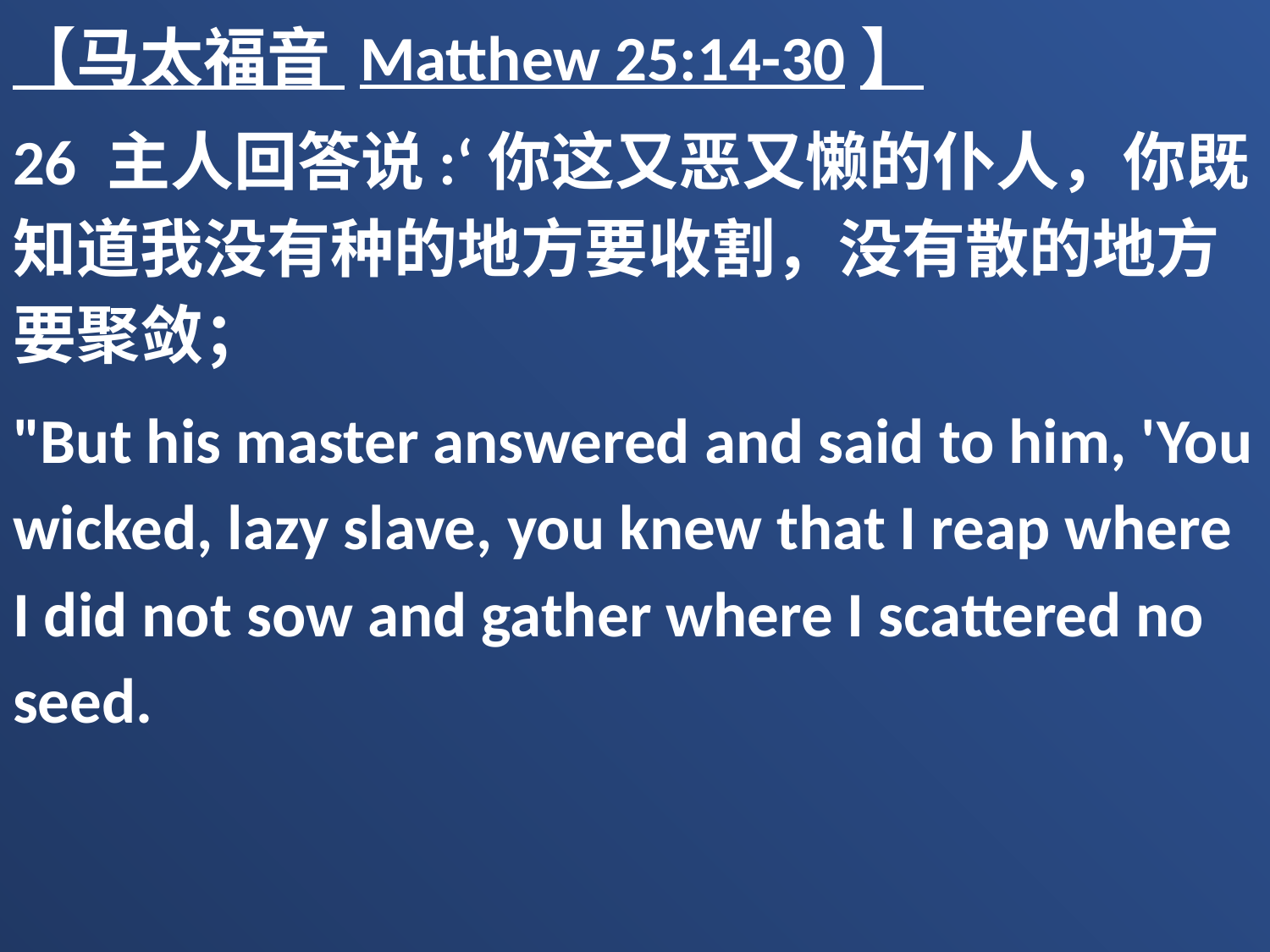

【马太福音 Matthew 25:14-30】
26 主人回答说:‘你这又恶又懒的仆人，你既知道我没有种的地方要收割，没有散的地方要聚敛；
"But his master answered and said to him, 'You wicked, lazy slave, you knew that I reap where I did not sow and gather where I scattered no seed.